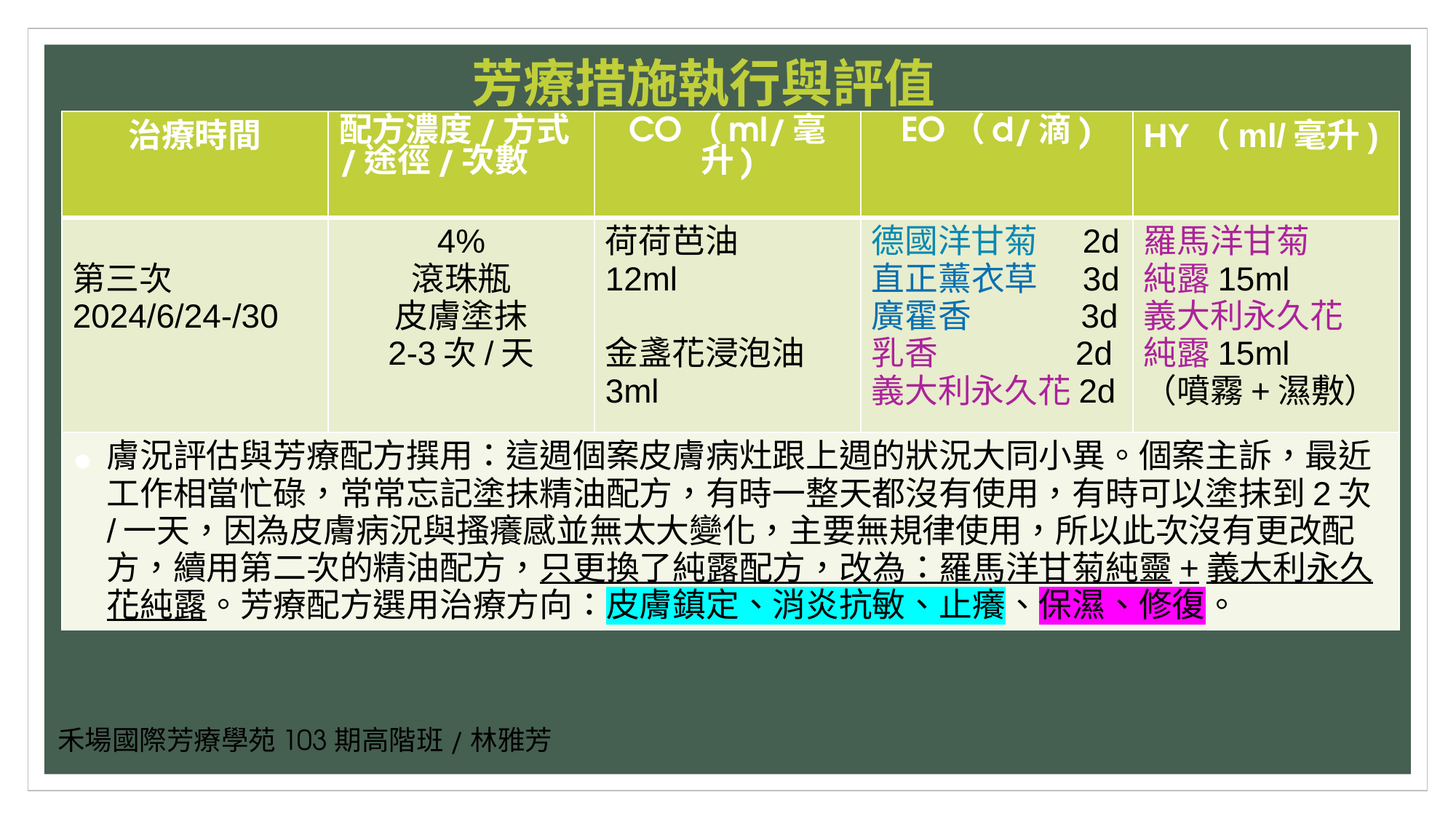

# 芳療措施執行與評值
| 治療時間 | 配方濃度/方式/途徑/次數 | CO（ml/毫升) | EO（d/滴) | HY（ml/毫升) |
| --- | --- | --- | --- | --- |
| 第三次 2024/6/24-/30 | 4% 滾珠瓶 皮膚塗抹 2-3次/天 | 荷荷芭油 12ml 金盞花浸泡油 3ml | 德國洋甘菊 2d 直正薰衣草 3d 廣霍香 3d 乳香 2d 義大利永久花2d | 羅馬洋甘菊 純露15ml 義大利永久花 純露15ml （噴霧+濕敷） |
| 膚況評估與芳療配方撰用：這週個案皮膚病灶跟上週的狀況大同小異。個案主訴，最近工作相當忙碌，常常忘記塗抹精油配方，有時一整天都沒有使用，有時可以塗抹到2次/一天，因為皮膚病況與搔癢感並無太大變化，主要無規律使用，所以此次沒有更改配方，續用第二次的精油配方，只更換了純露配方，改為：羅馬洋甘菊純靈+義大利永久花純露。芳療配方選用治療方向：皮膚鎮定、消炎抗敏、止癢、保濕、修復。 |  |  |  |  |

禾場國際芳療學苑103期高階班/林雅芳